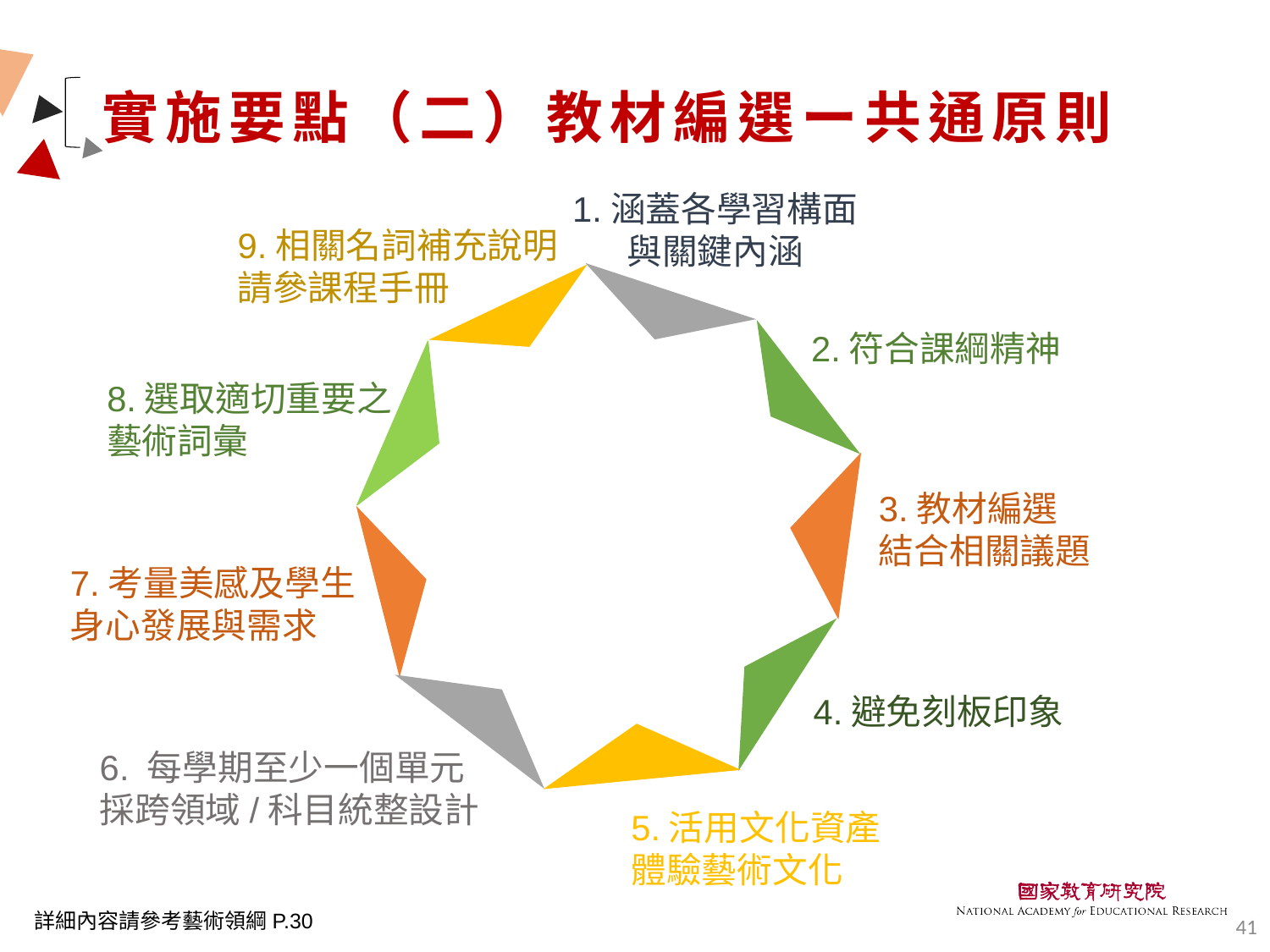

# 實施要點（二）教材編選ー共通原則
1.涵蓋各學習構面
與關鍵內涵
9.相關名詞補充說明
請參課程手冊

2.符合課綱精神
8.選取適切重要之
藝術詞彙
3.教材編選
結合相關議題
7.考量美感及學生
身心發展與需求
4.避免刻板印象
6. 每學期至少一個單元
採跨領域/科目統整設計
5.活用文化資產
體驗藝術文化

詳細內容請參考藝術領綱P.30
41